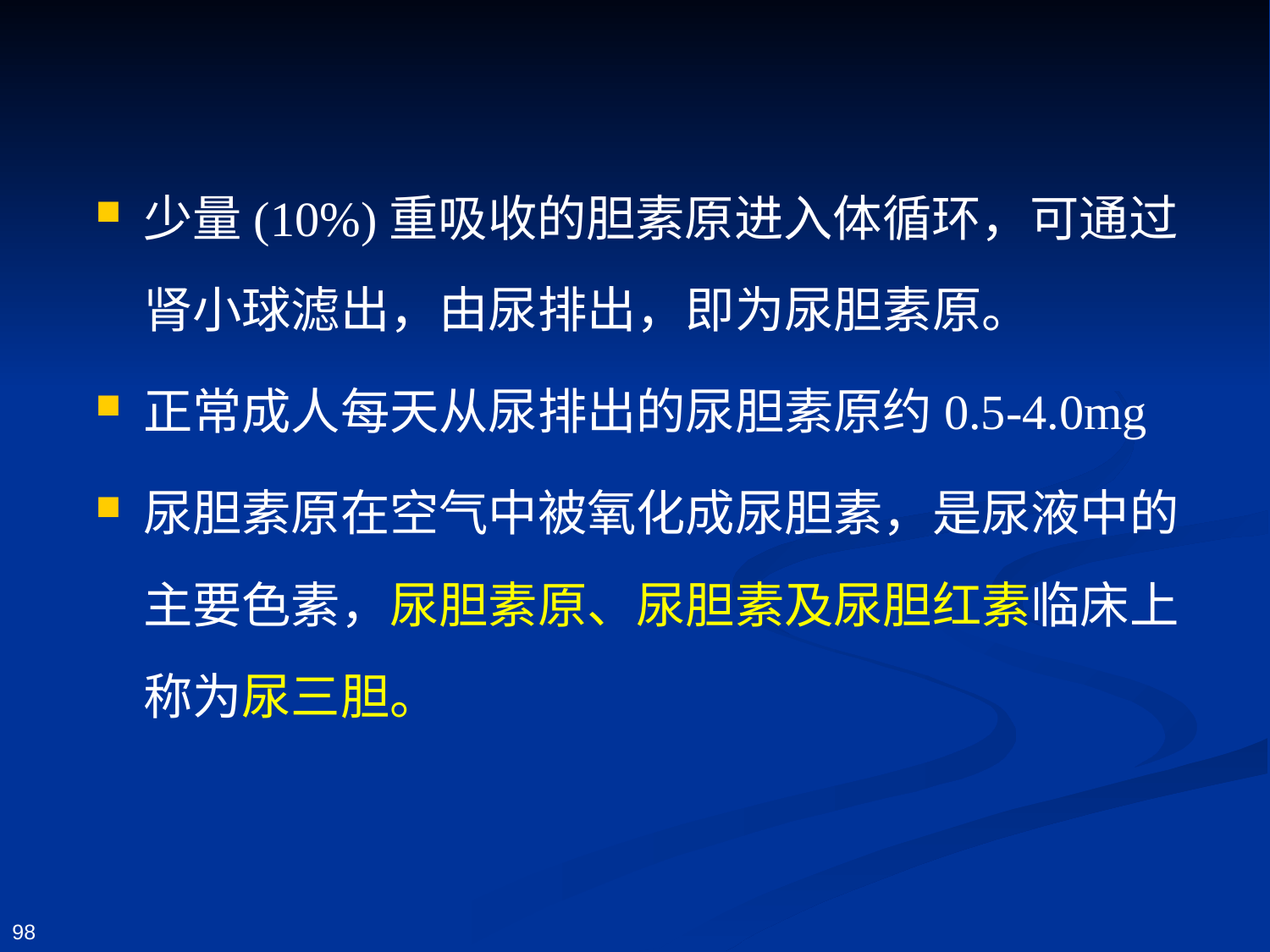

少量(10%)重吸收的胆素原进入体循环，可通过肾小球滤出，由尿排出，即为尿胆素原。
正常成人每天从尿排出的尿胆素原约0.5-4.0mg
尿胆素原在空气中被氧化成尿胆素，是尿液中的主要色素，尿胆素原、尿胆素及尿胆红素临床上称为尿三胆。
98